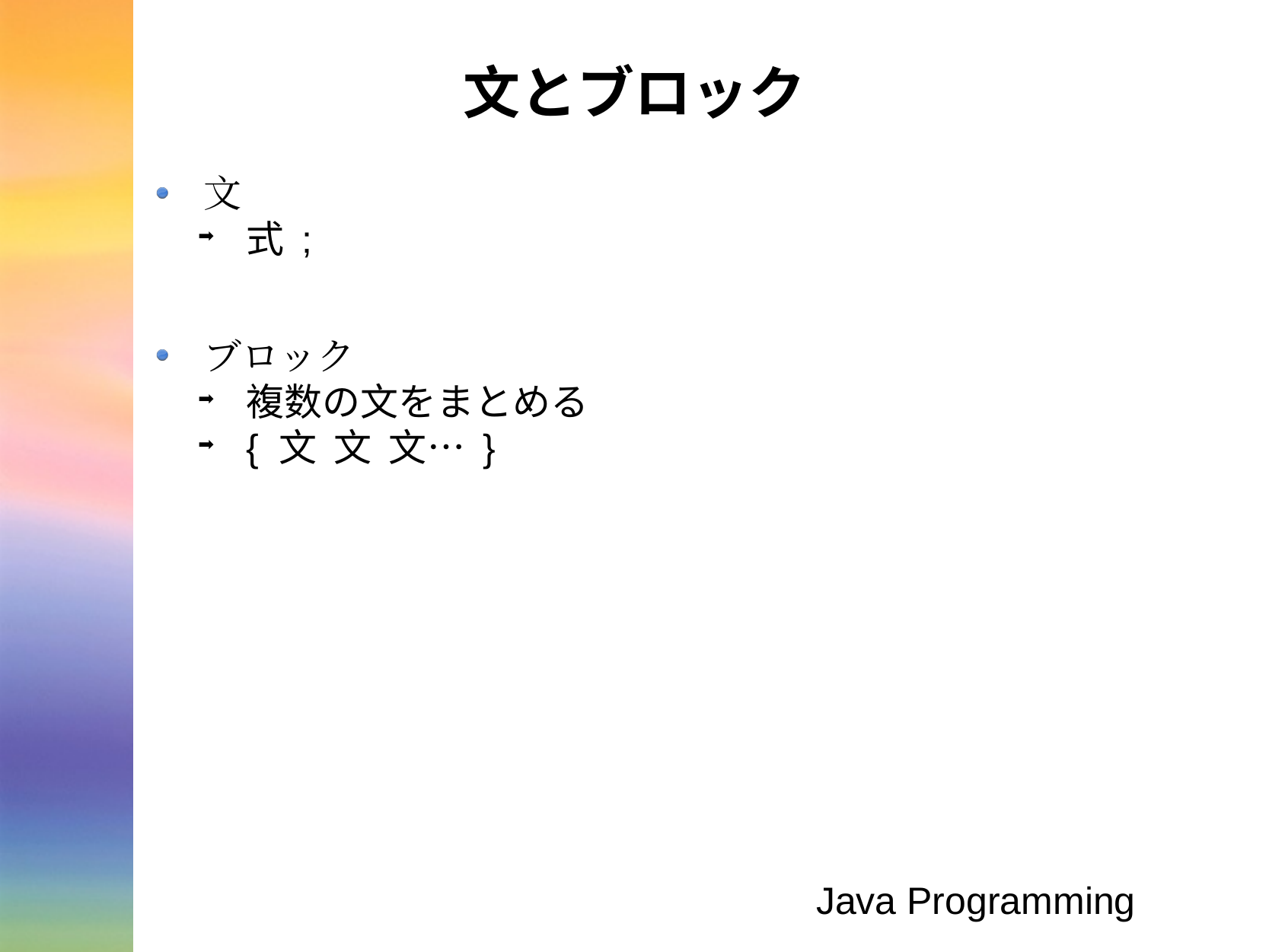

# 文とブロック
文
式 ;

ブロック
複数の文をまとめる
{ 文  文  文… }